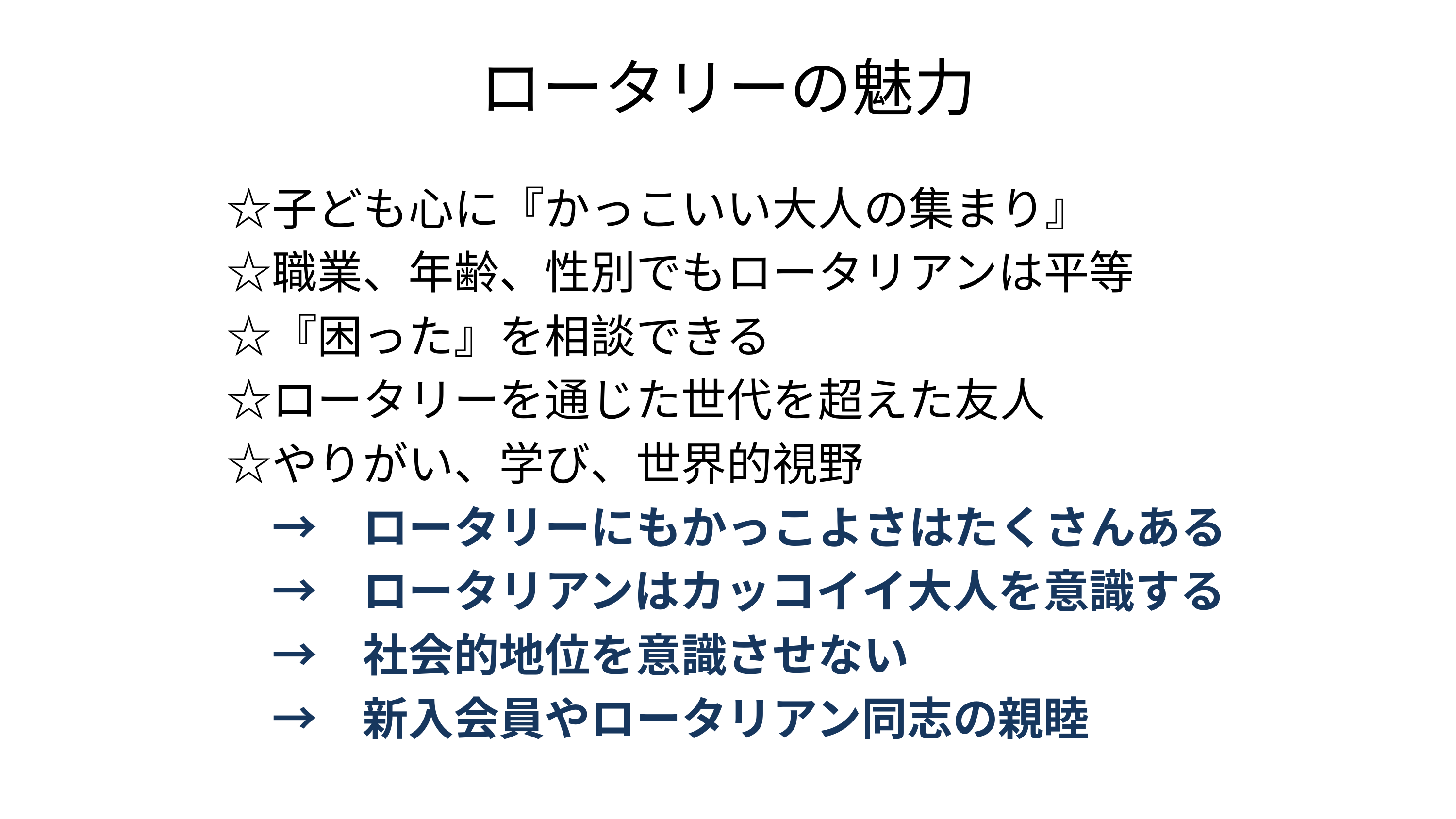

ロータリーの魅力
　☆子ども心に『かっこいい大人の集まり』
　☆職業、年齢、性別でもロータリアンは平等
　☆『困った』を相談できる
　☆ロータリーを通じた世代を超えた友人
　☆やりがい、学び、世界的視野
　　→　ロータリーにもかっこよさはたくさんある
　　→　ロータリアンはカッコイイ大人を意識する
　　→　社会的地位を意識させない
　　→　新入会員やロータリアン同志の親睦